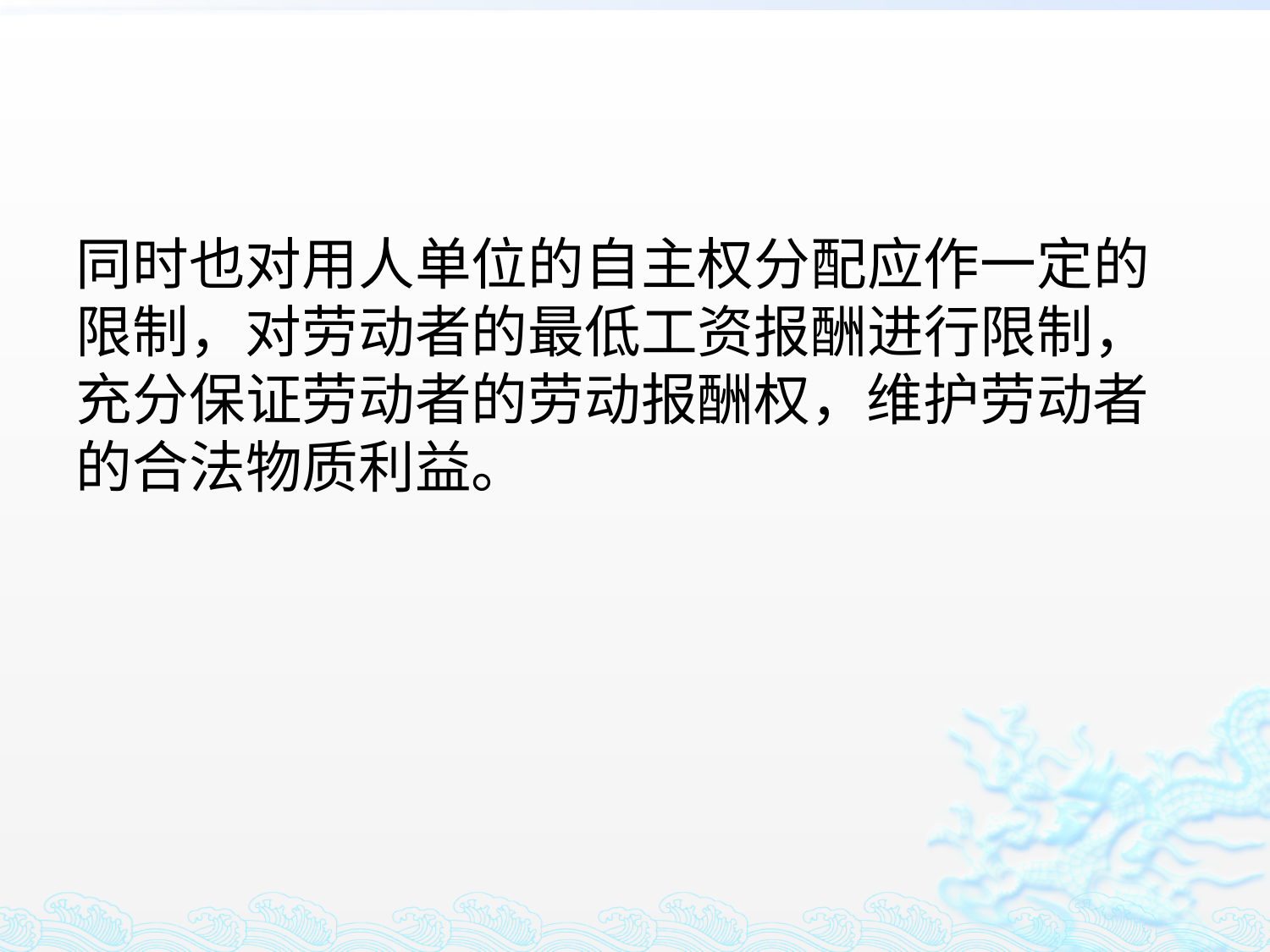

#
同时也对用人单位的自主权分配应作一定的限制，对劳动者的最低工资报酬进行限制，充分保证劳动者的劳动报酬权，维护劳动者的合法物质利益。